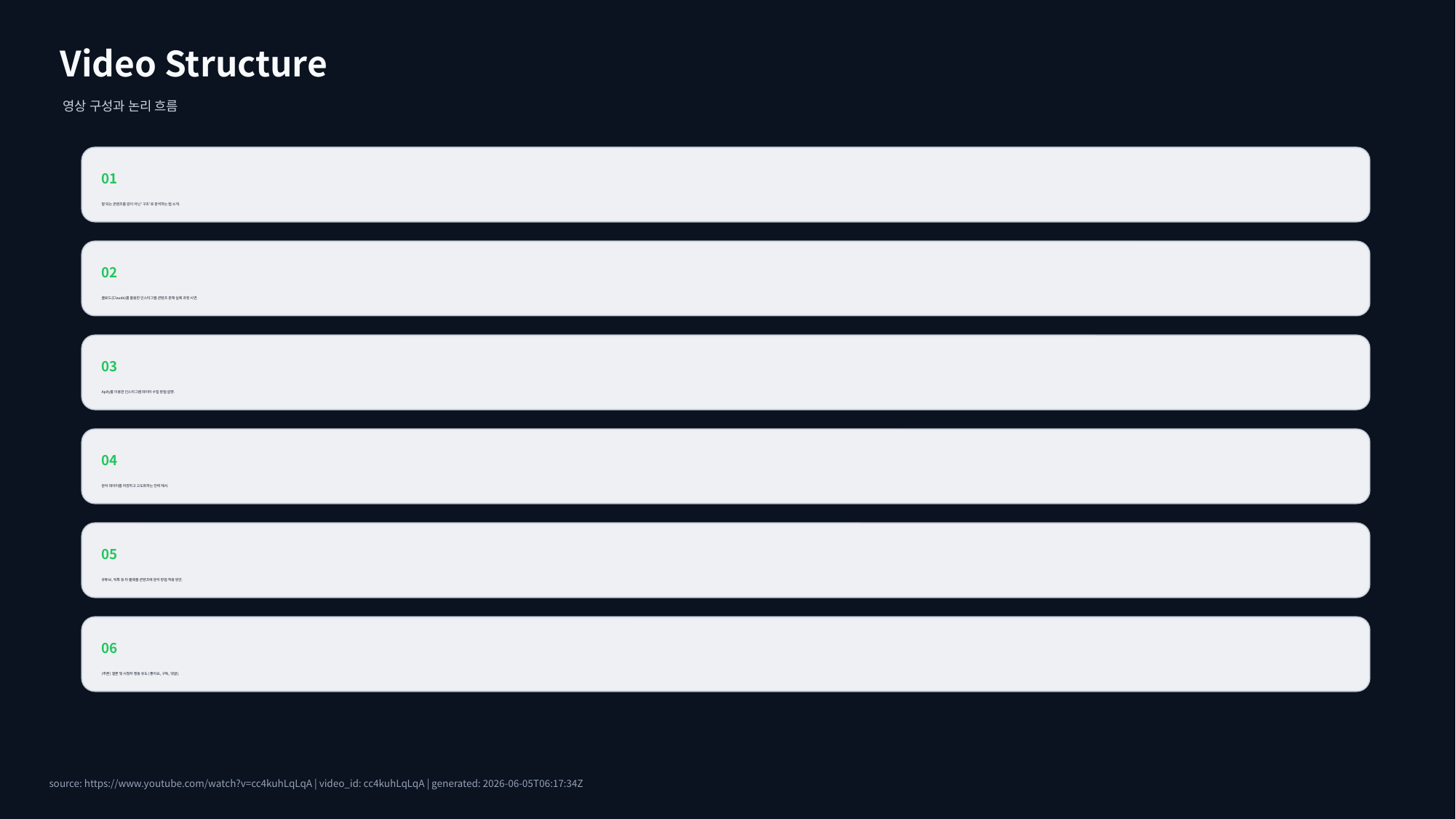

Video Structure
영상 구성과 논리 흐름

01
잘 되는 콘텐츠를 감이 아닌 '구조'로 분석하는 법 소개.

02
클로드(Claude)를 활용한 인스타그램 콘텐츠 분해 실제 과정 시연.

03
Apify를 이용한 인스타그램 데이터 수집 방법 설명.

04
분석 데이터를 저장하고 고도화하는 전략 제시.

05
유튜브, 틱톡 등 타 플랫폼 콘텐츠에 분석 방법 적용 방안.

06
(추론) 결론 및 시청자 행동 유도 (좋아요, 구독, 댓글).
source: https://www.youtube.com/watch?v=cc4kuhLqLqA | video_id: cc4kuhLqLqA | generated: 2026-06-05T06:17:34Z